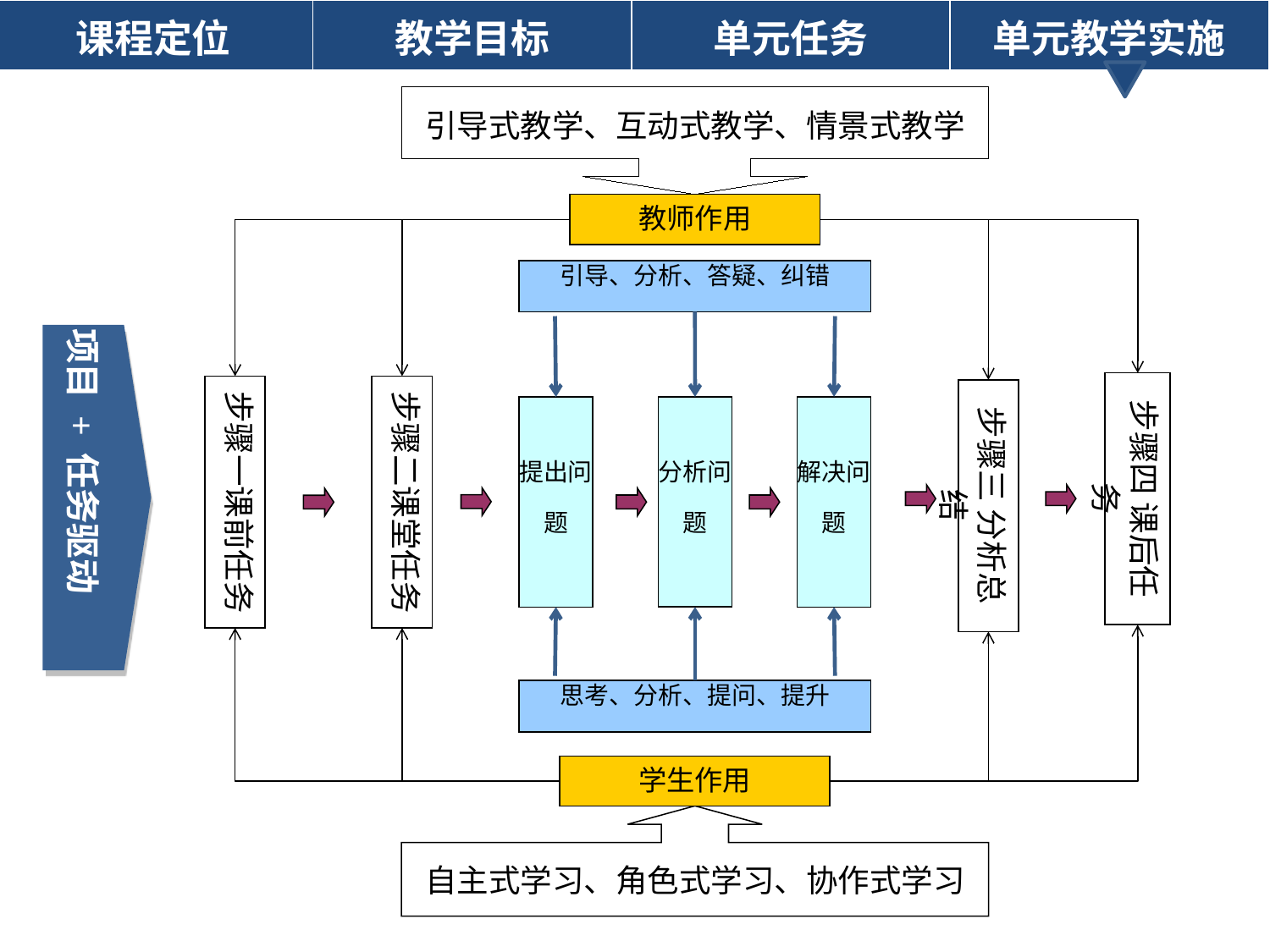

| 课程定位 | 教学目标 | 单元任务 | 单元教学实施 |
| --- | --- | --- | --- |

引导式教学、互动式教学、情景式教学
教师作用
引导、分析、答疑、纠错
项目 + 任务驱动

步骤四 课后任务
步骤一课前任务
步骤二课堂任务
步骤三 分析总结
解决问题
分析问题
提出问题

思考、分析、提问、提升
学生作用
自主式学习、角色式学习、协作式学习